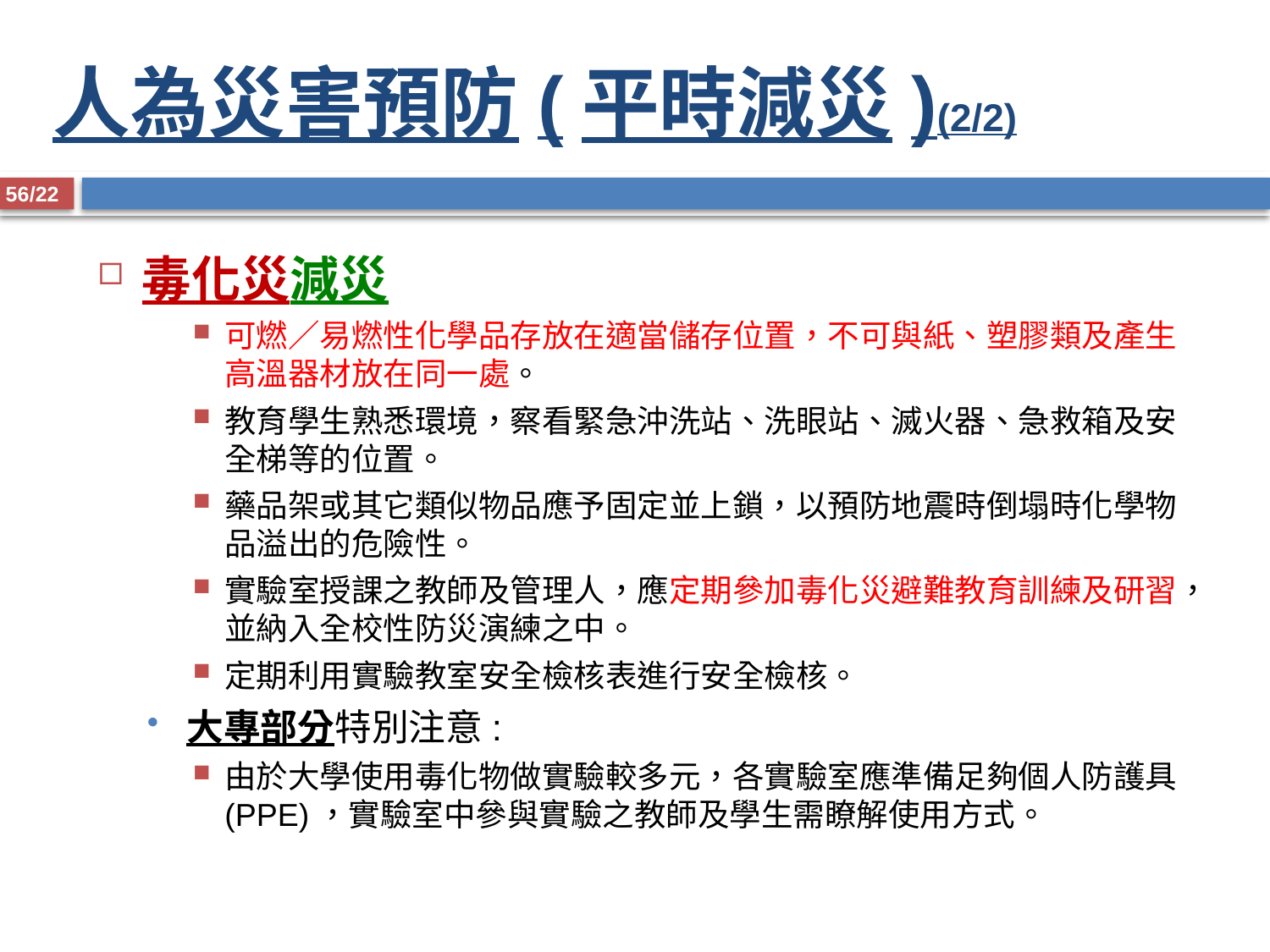

# 人為災害預防(平時減災)(2/2)
56/22
毒化災減災
可燃／易燃性化學品存放在適當儲存位置，不可與紙、塑膠類及產生高溫器材放在同一處。
教育學生熟悉環境，察看緊急沖洗站、洗眼站、滅火器、急救箱及安全梯等的位置。
藥品架或其它類似物品應予固定並上鎖，以預防地震時倒塌時化學物品溢出的危險性。
實驗室授課之教師及管理人，應定期參加毒化災避難教育訓練及研習，並納入全校性防災演練之中。
定期利用實驗教室安全檢核表進行安全檢核。
大專部分特別注意:
由於大學使用毒化物做實驗較多元，各實驗室應準備足夠個人防護具(PPE)，實驗室中參與實驗之教師及學生需瞭解使用方式。